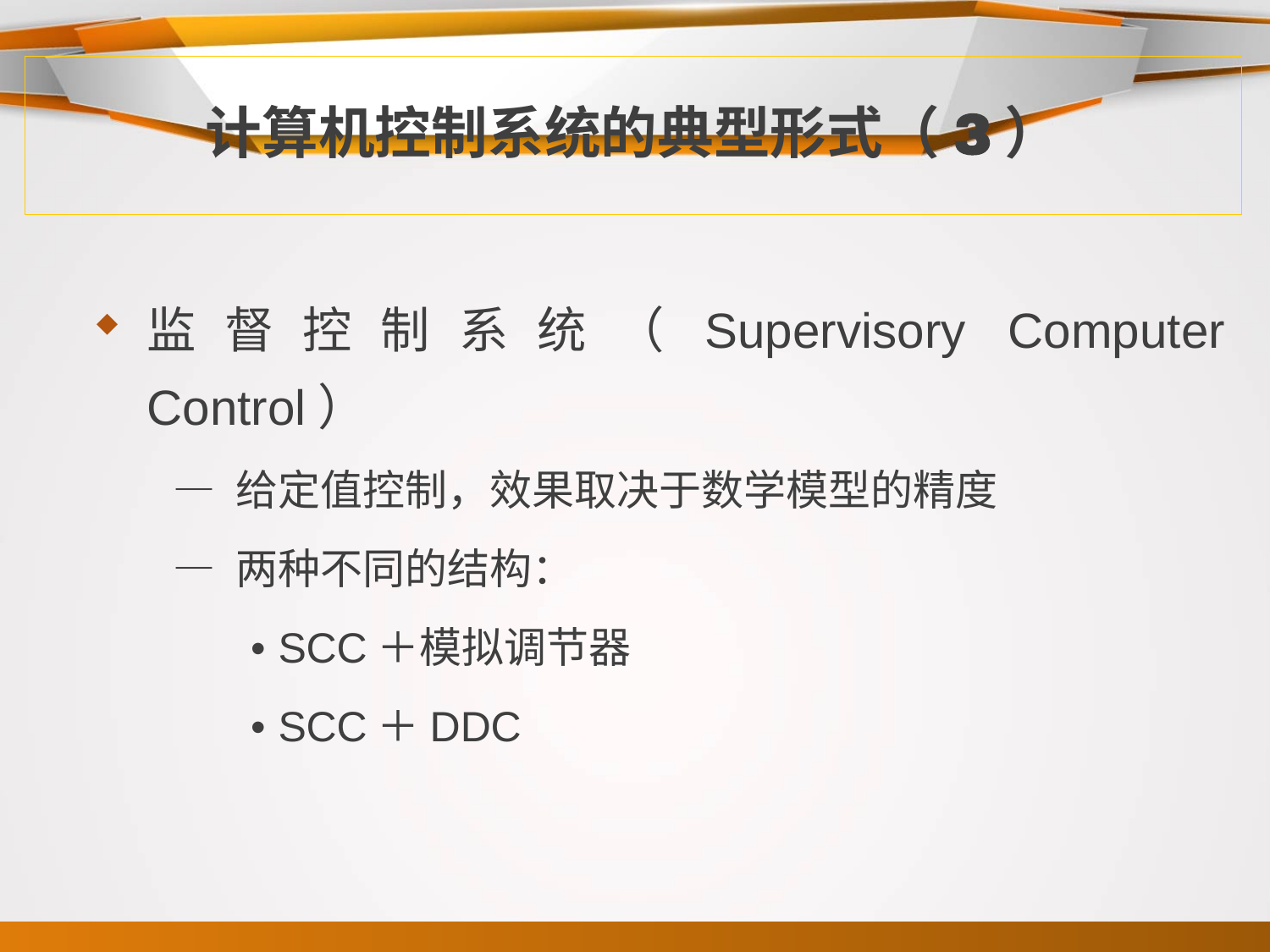

# 计算机控制系统的典型形式（3）
监督控制系统（Supervisory Computer Control）
        — 给定值控制，效果取决于数学模型的精度
        — 两种不同的结构：
             • SCC＋模拟调节器
             • SCC＋DDC

18